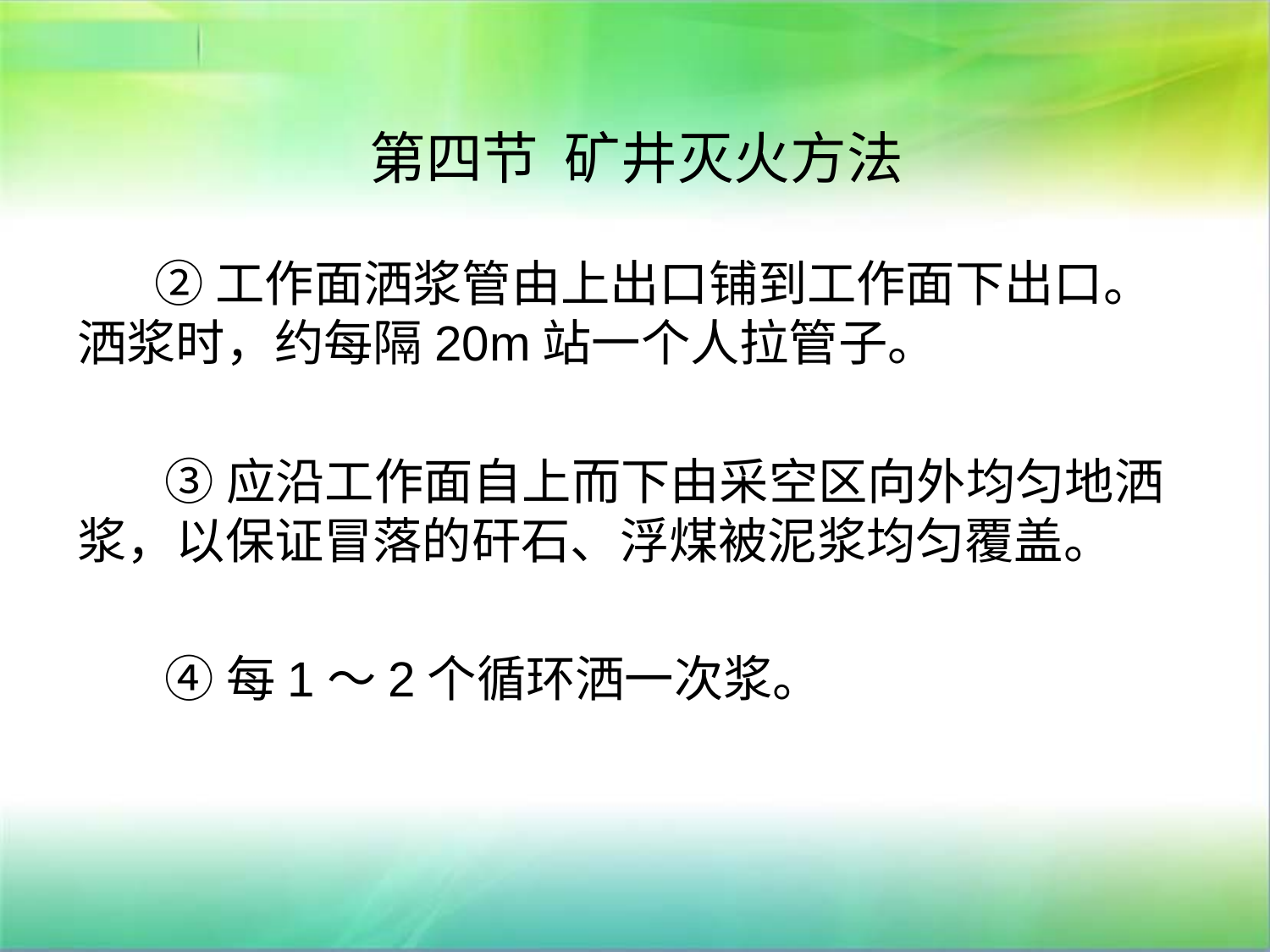

# 第四节  矿井灭火方法
       ②工作面洒浆管由上出口铺到工作面下出口。洒浆时，约每隔20m站一个人拉管子。

        ③应沿工作面自上而下由采空区向外均匀地洒浆，以保证冒落的矸石、浮煤被泥浆均匀覆盖。

        ④每1～2个循环洒一次浆。